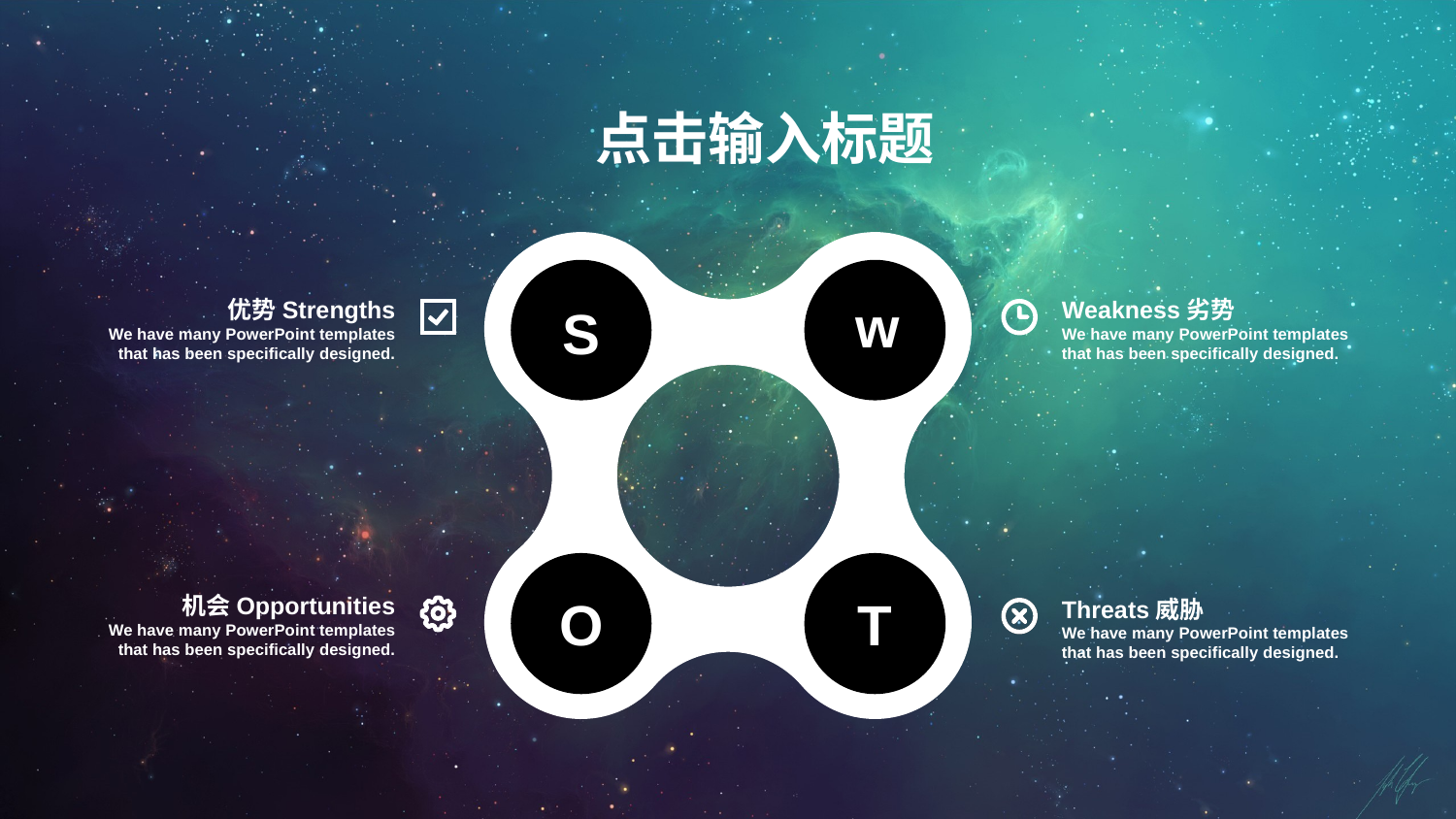

点击输入标题

w
S

O
T
优势Strengths
We have many PowerPoint templates that has been specifically designed.
Weakness劣势
We have many PowerPoint templates that has been specifically designed.

机会Opportunities
We have many PowerPoint templates that has been specifically designed.
Threats威胁
We have many PowerPoint templates that has been specifically designed.